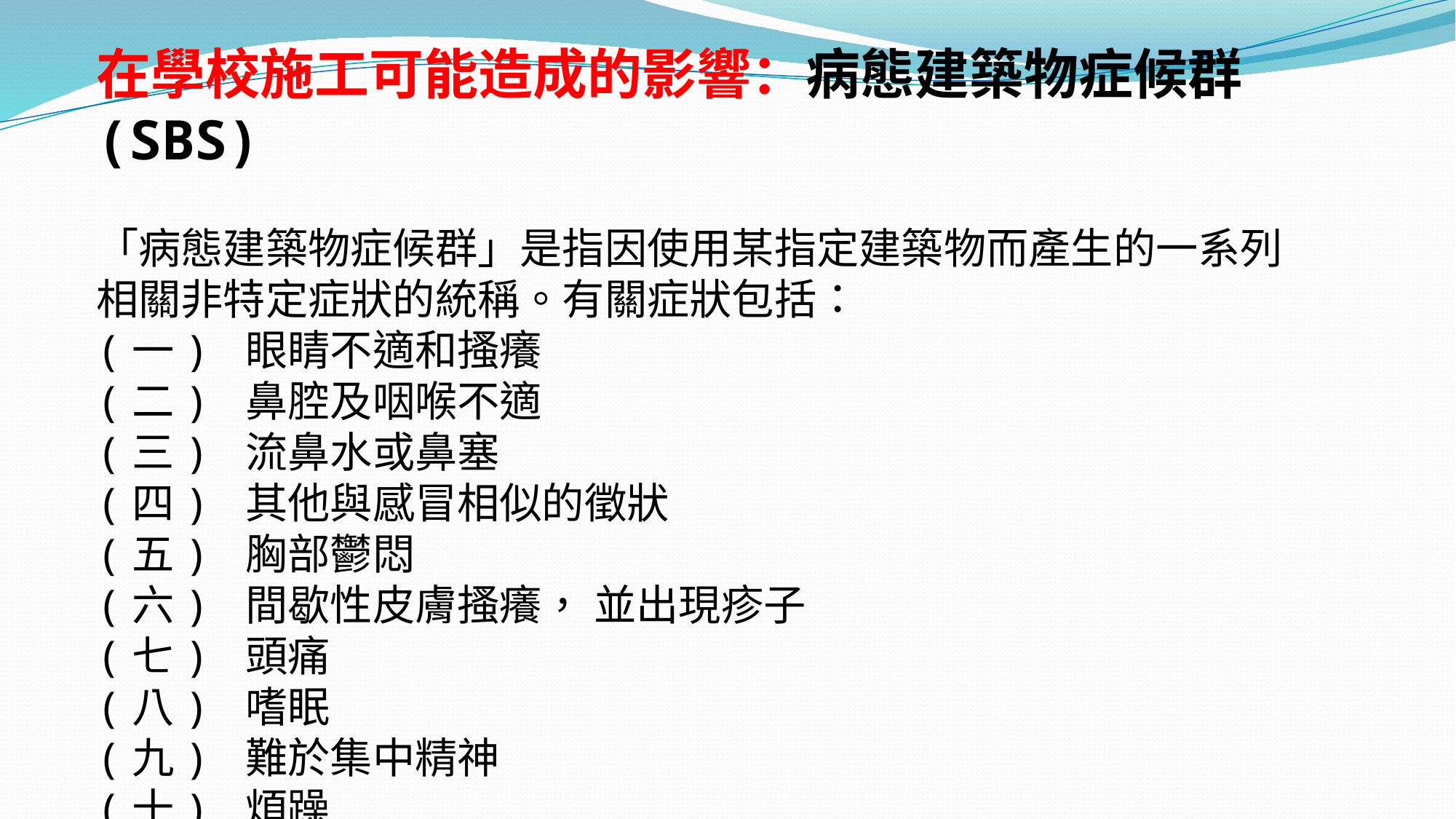

在學校施工可能造成的影響：病態建築物症候群(SBS)
「病態建築物症候群」是指因使用某指定建築物而產生的一系列
相關非特定症狀的統稱。有關症狀包括：
(一) 眼睛不適和搔癢
(二) 鼻腔及咽喉不適
(三) 流鼻水或鼻塞
(四) 其他與感冒相似的徵狀
(五) 胸部鬱悶
(六) 間歇性皮膚搔癢， 並出現疹子
(七) 頭痛
(八) 嗜眠
(九) 難於集中精神
(十) 煩躁